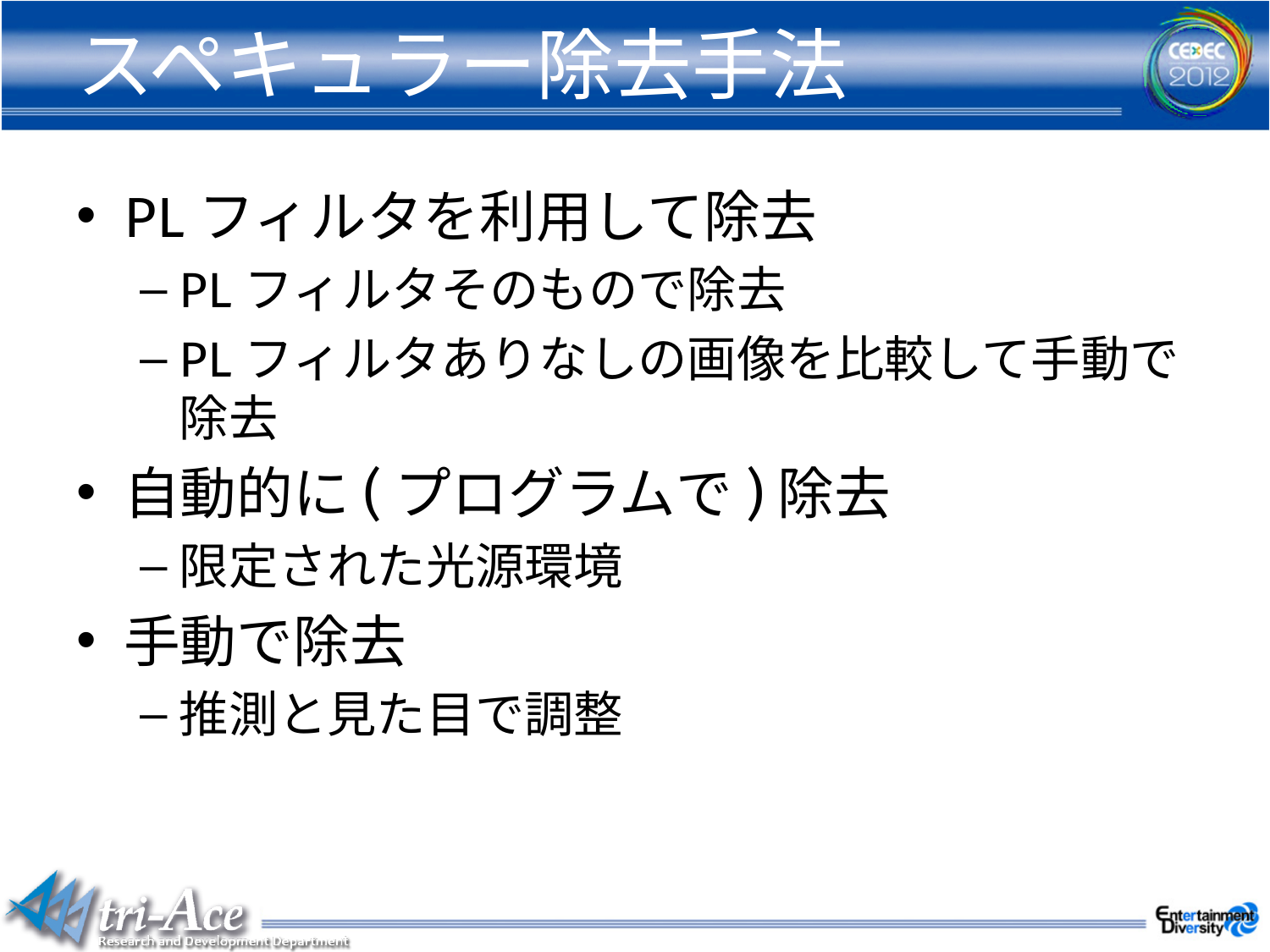

# スペキュラー除去手法
PLフィルタを利用して除去
PLフィルタそのもので除去
PLフィルタありなしの画像を比較して手動で除去
自動的に(プログラムで)除去
限定された光源環境
手動で除去
推測と見た目で調整